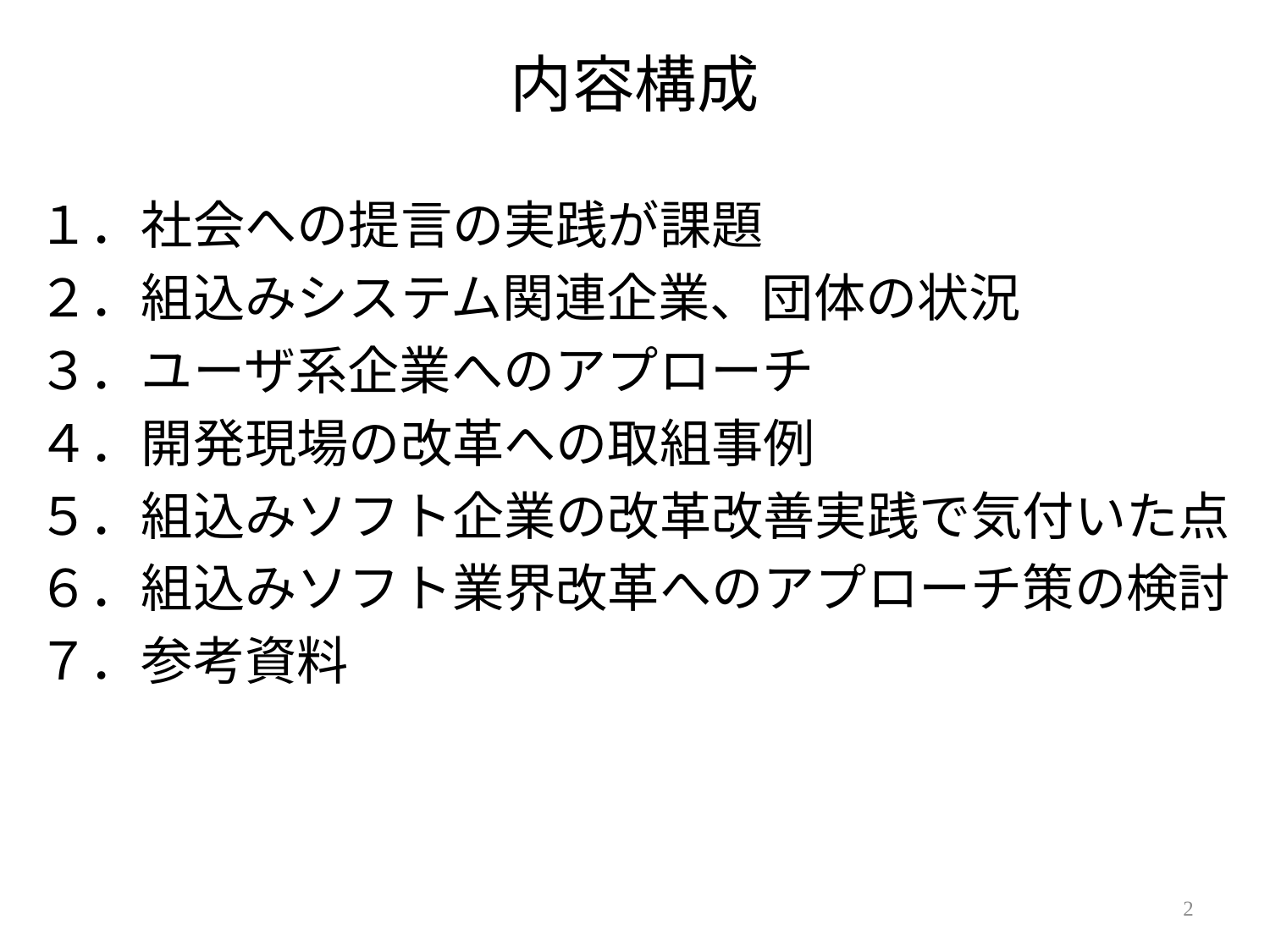

# 内容構成
１．社会への提言の実践が課題
２．組込みシステム関連企業、団体の状況
３．ユーザ系企業へのアプローチ
４．開発現場の改革への取組事例
５．組込みソフト企業の改革改善実践で気付いた点
６．組込みソフト業界改革へのアプローチ策の検討
７．参考資料
2